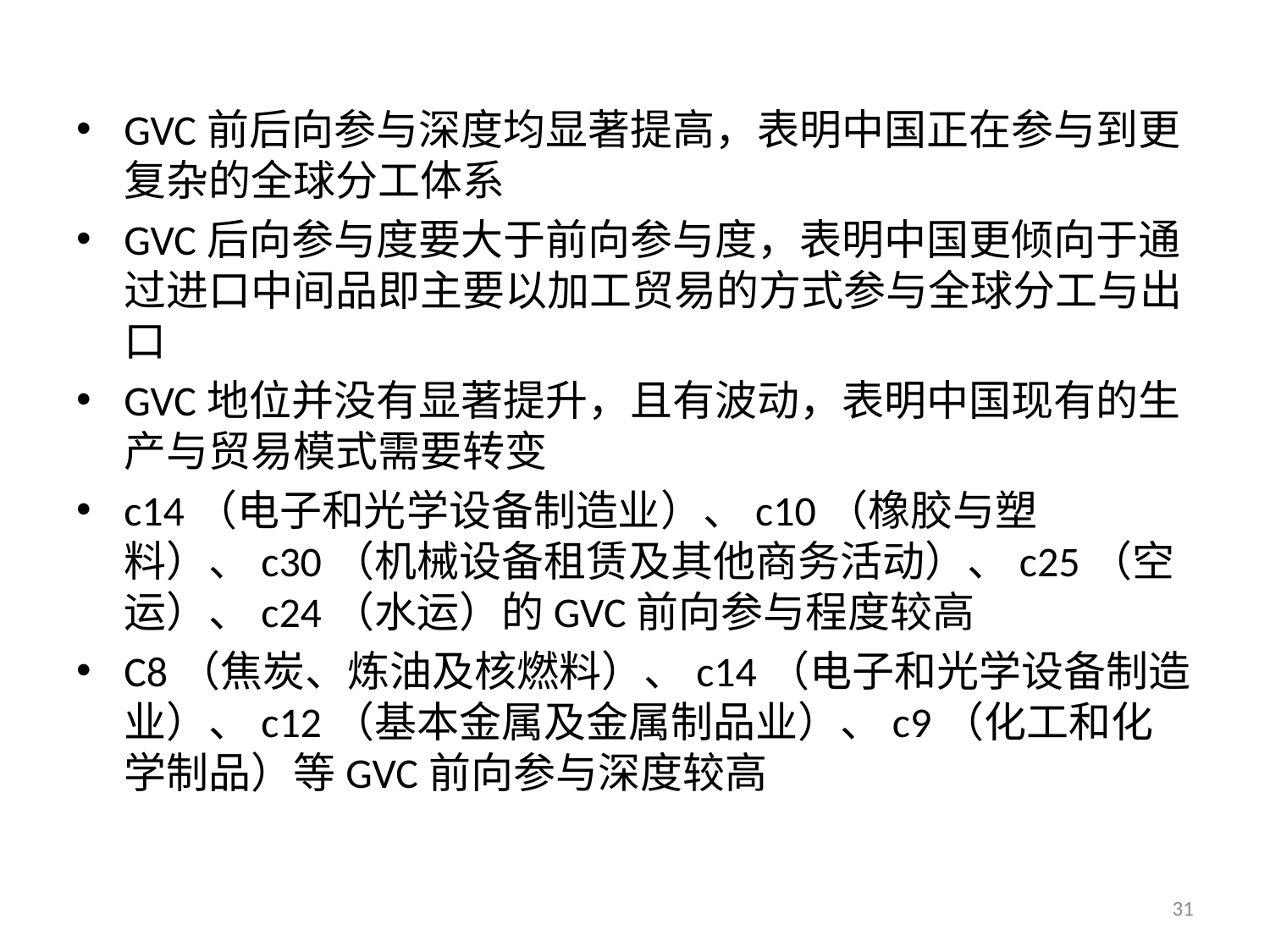

GVC前后向参与深度均显著提高，表明中国正在参与到更复杂的全球分工体系
GVC后向参与度要大于前向参与度，表明中国更倾向于通过进口中间品即主要以加工贸易的方式参与全球分工与出口
GVC地位并没有显著提升，且有波动，表明中国现有的生产与贸易模式需要转变
c14（电子和光学设备制造业）、c10（橡胶与塑料）、c30（机械设备租赁及其他商务活动）、c25（空运）、c24（水运）的GVC前向参与程度较高
C8（焦炭、炼油及核燃料）、c14（电子和光学设备制造业）、c12（基本金属及金属制品业）、c9（化工和化学制品）等GVC前向参与深度较高

31